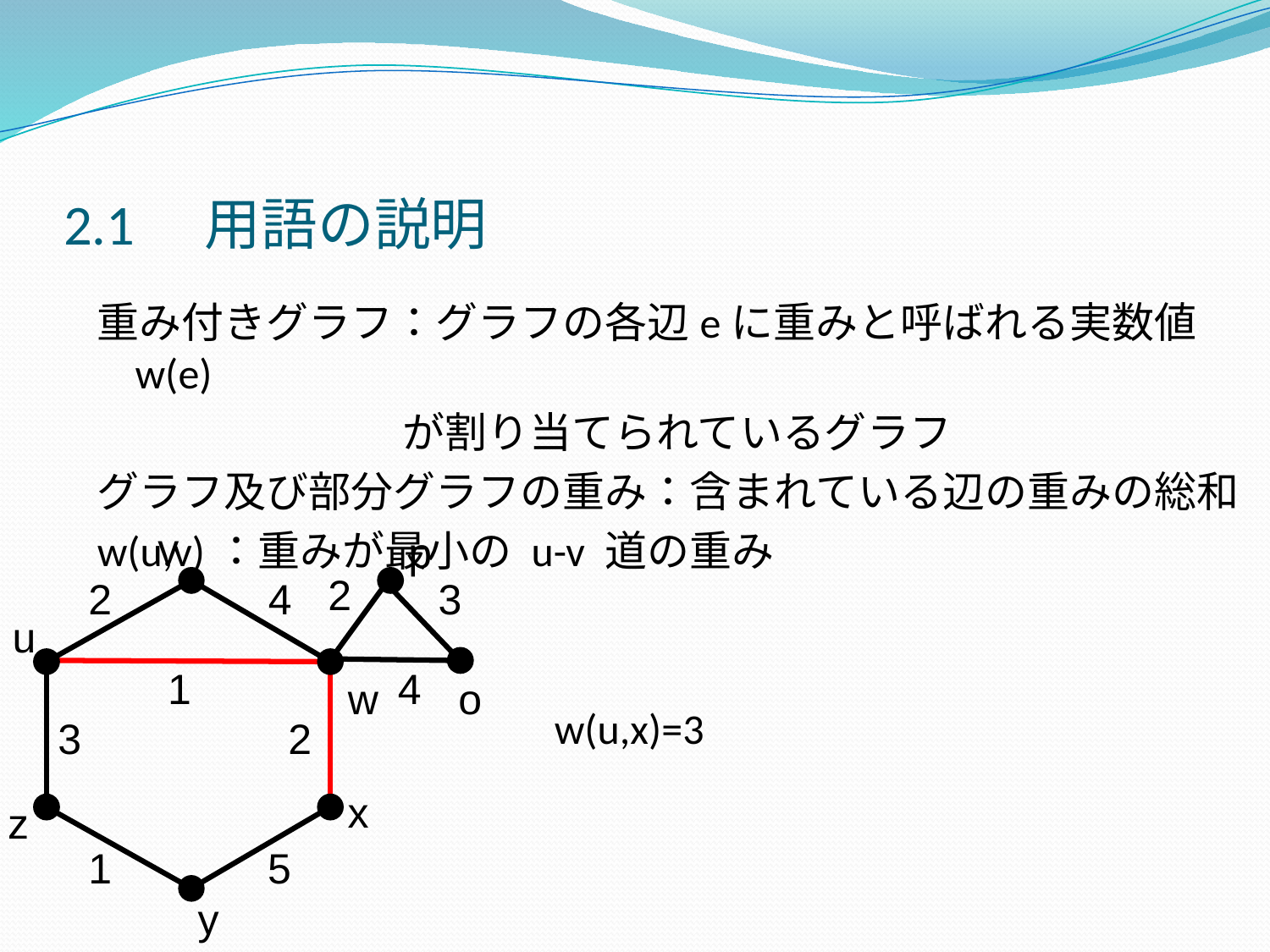

# 2.1　用語の説明

重み付きグラフ：グラフの各辺eに重みと呼ばれる実数値w(e)
                               が割り当てられているグラフ
グラフ及び部分グラフの重み：含まれている辺の重みの総和
w(u,v)：重みが最小の u-v 道の重み

                                                w(u,x)=3
v
p
2
2
4
3

u

1
4
w
o
3
2
x
z

1
5

y